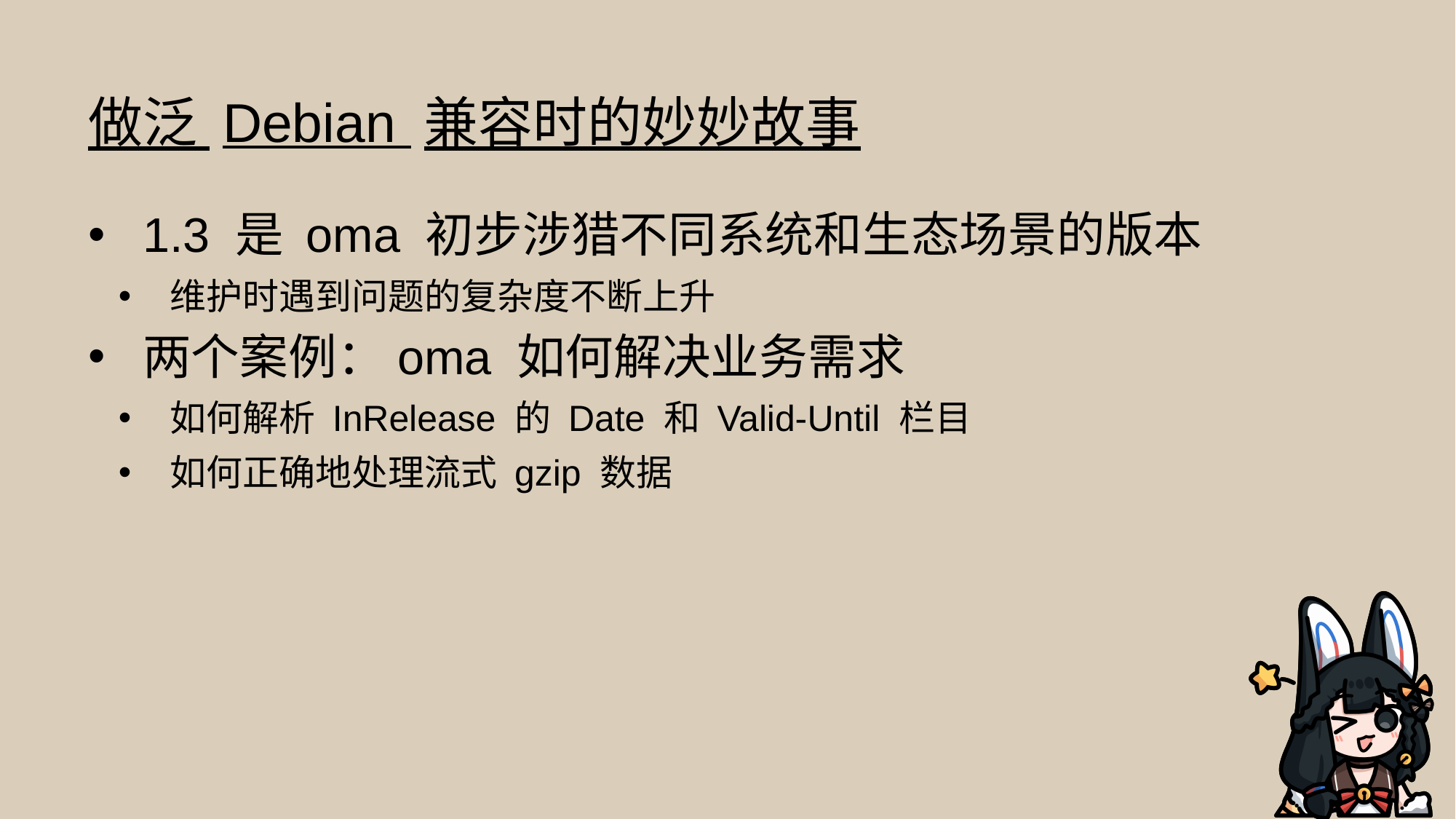

# 做泛 Debian 兼容时的妙妙故事
1.3 是 oma 初步涉猎不同系统和生态场景的版本
维护时遇到问题的复杂度不断上升
两个案例：oma 如何解决业务需求
如何解析 InRelease 的 Date 和 Valid-Until 栏目
如何正确地处理流式 gzip 数据